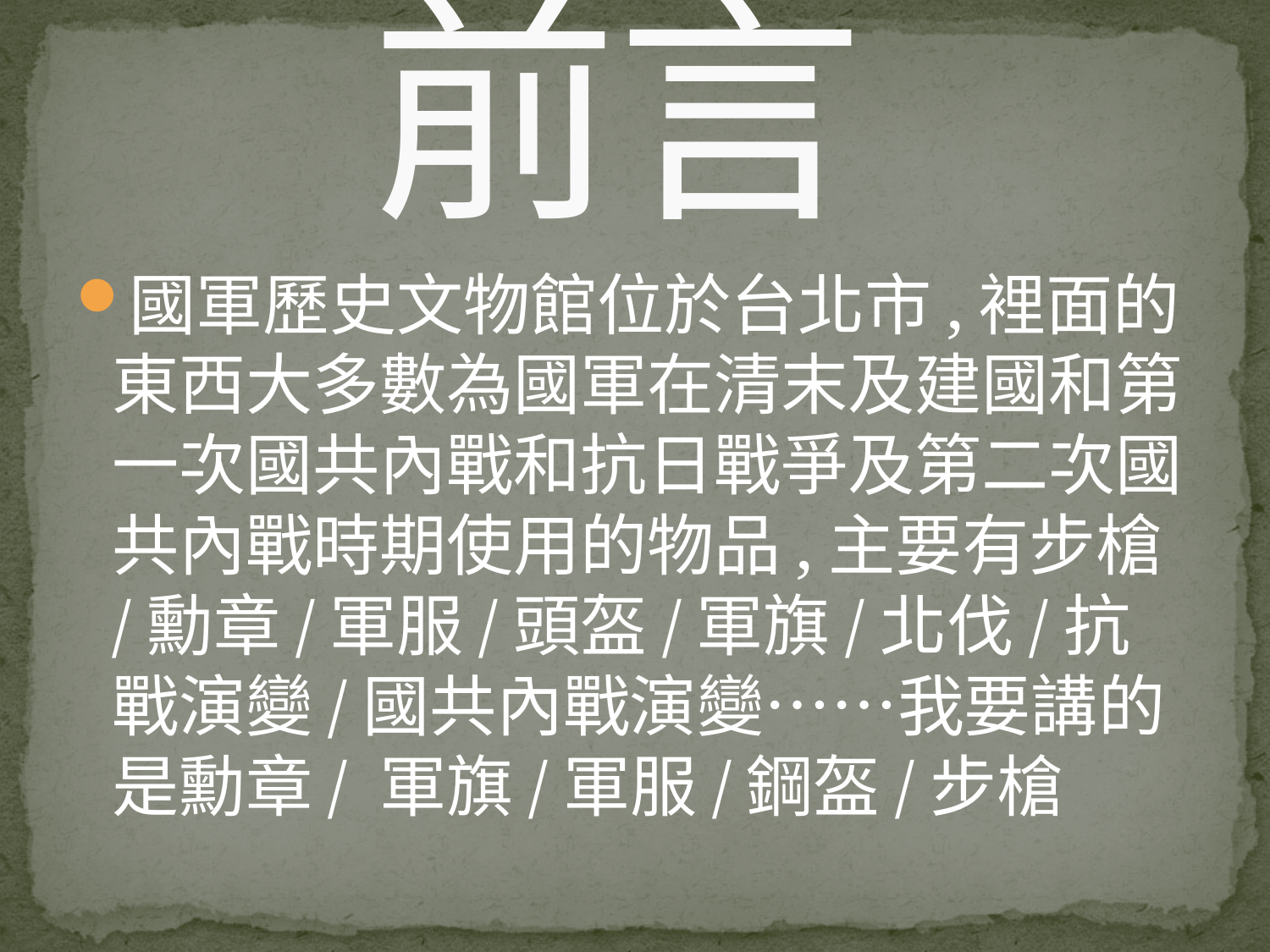

# 前言
國軍歷史文物館位於台北市,裡面的東西大多數為國軍在清末及建國和第一次國共內戰和抗日戰爭及第二次國共內戰時期使用的物品,主要有步槍/勳章/軍服/頭盔/軍旗/北伐/抗戰演變/國共內戰演變……我要講的是勳章/ 軍旗/軍服/鋼盔/步槍